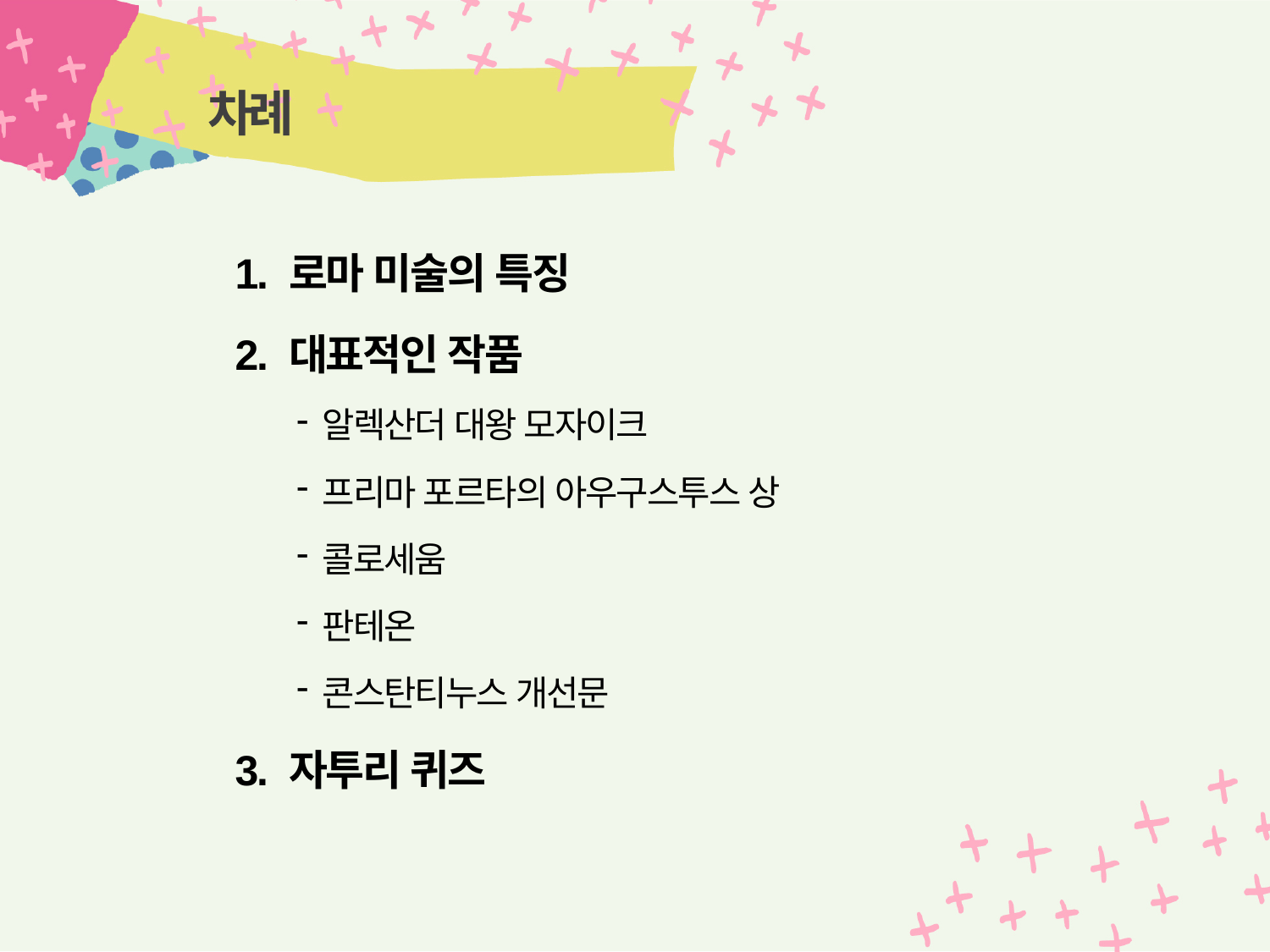

# 차례
1. 로마 미술의 특징
2. 대표적인 작품
알렉산더 대왕 모자이크
프리마 포르타의 아우구스투스 상
콜로세움
판테온
콘스탄티누스 개선문
3. 자투리 퀴즈